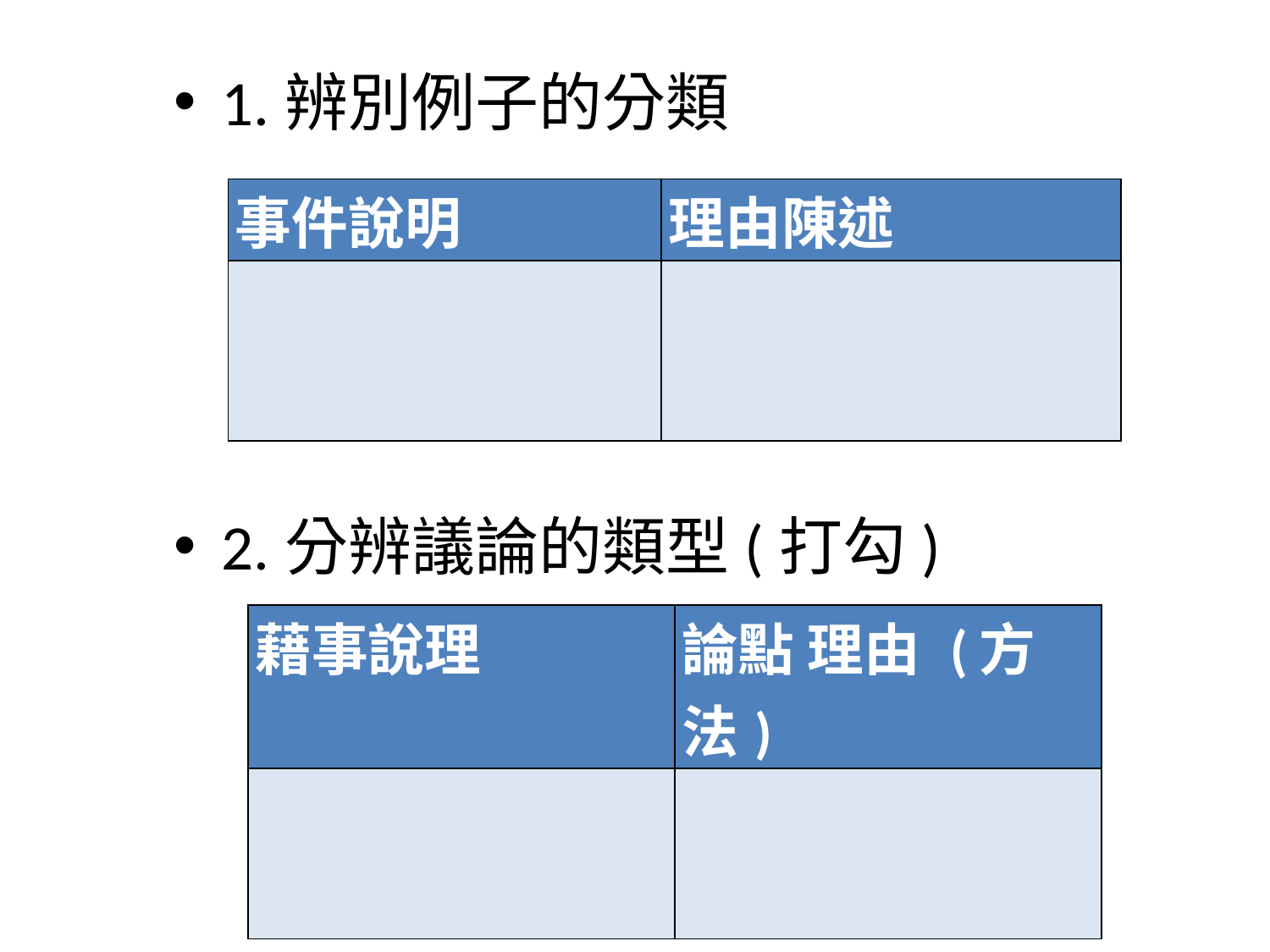

1.辨別例子的分類

2.分辨議論的類型(打勾)

| 事件說明 | 理由陳述 |
| --- | --- |
|  |  |
| 藉事說理 | 論點 理由 (方法) |
| --- | --- |
|  |  |